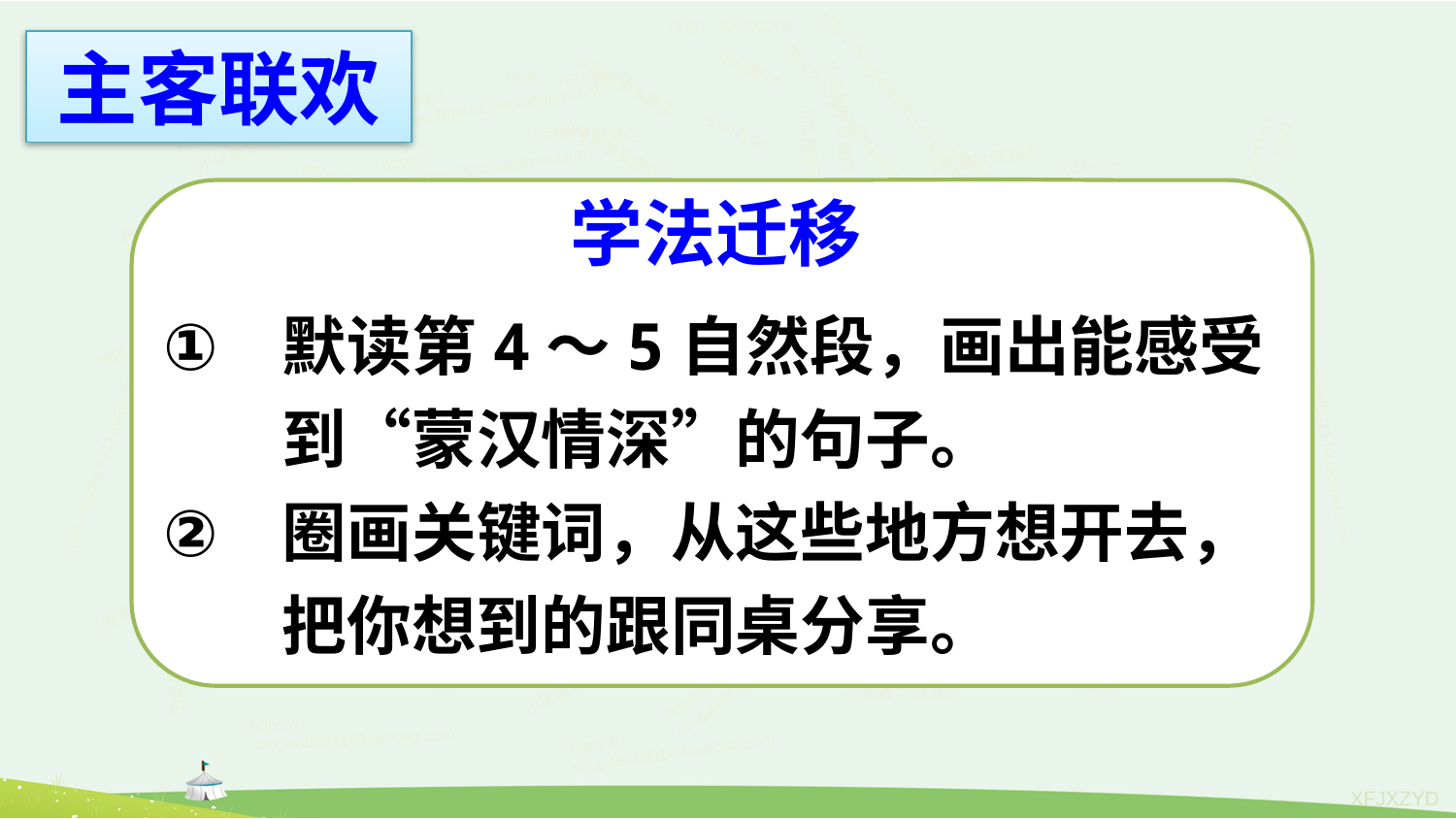

主客联欢

学法迁移
默读第4～5自然段，画出能感受到“蒙汉情深”的句子。
圈画关键词，从这些地方想开去，把你想到的跟同桌分享。